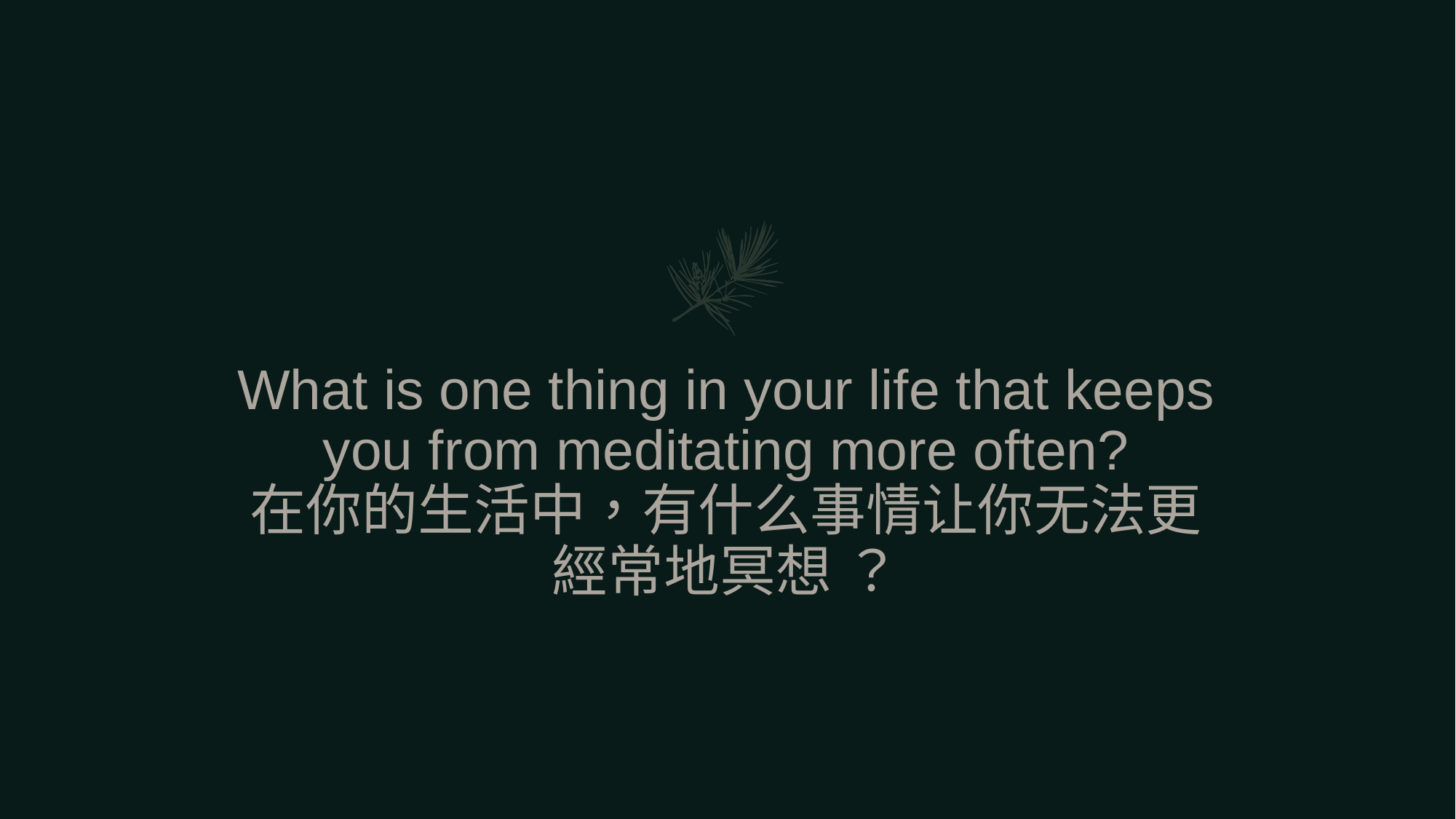

# What is one thing in your life that keeps you from meditating more often? 在你的生活中，有什么事情让你无法更經常地冥想 ？